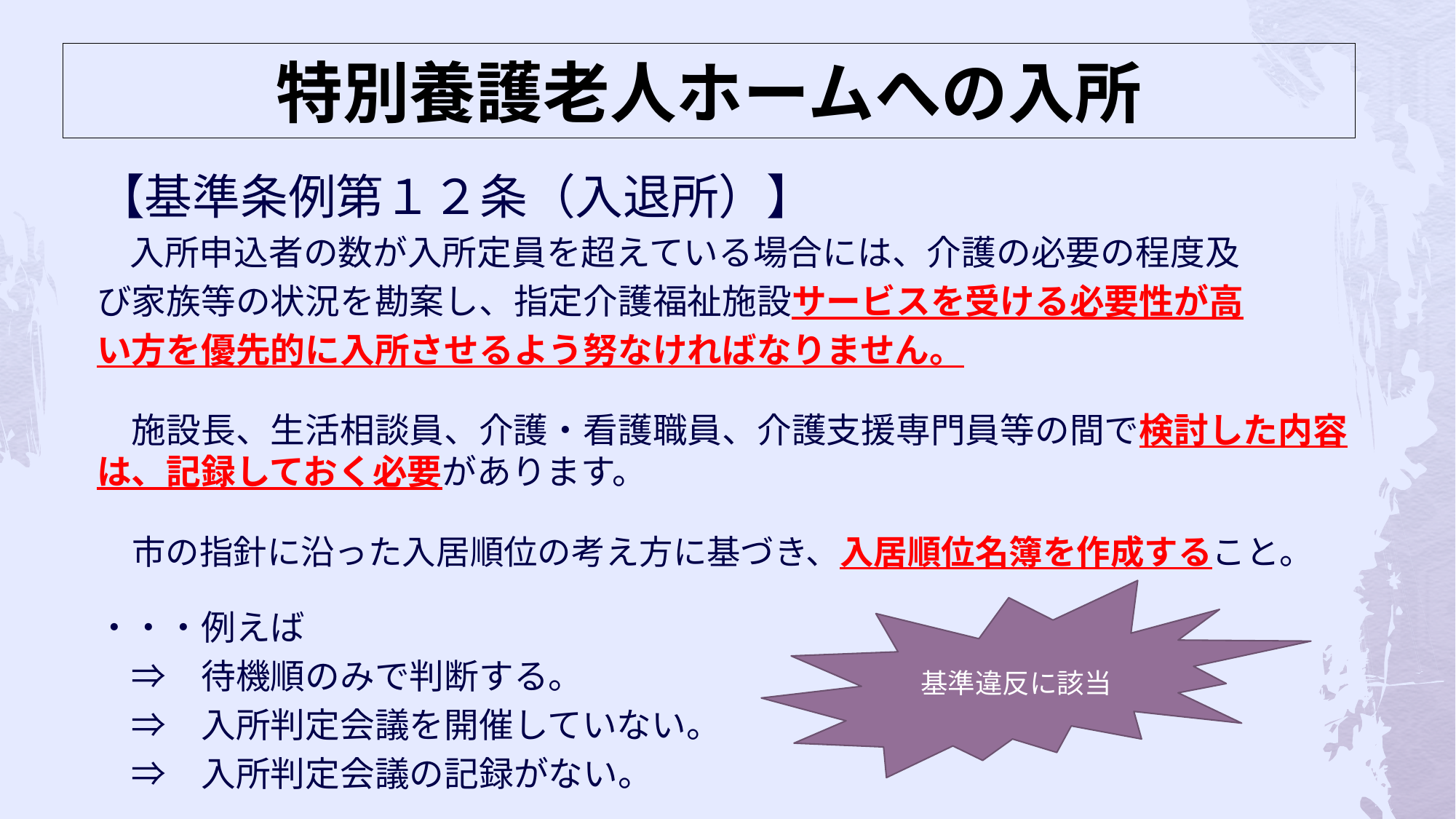

# 特別養護老人ホームへの入所
【基準条例第１２条（入退所）】
　入所申込者の数が入所定員を超えている場合には、介護の必要の程度及
び家族等の状況を勘案し、指定介護福祉施設サービスを受ける必要性が高
い方を優先的に入所させるよう努なければなりません。

　施設長、生活相談員、介護・看護職員、介護支援専門員等の間で検討した内容は、記録しておく必要があります。

　市の指針に沿った入居順位の考え方に基づき、入居順位名簿を作成すること。

・・・例えば
　⇒　待機順のみで判断する。
　⇒　入所判定会議を開催していない。
　⇒　入所判定会議の記録がない。
基準違反に該当